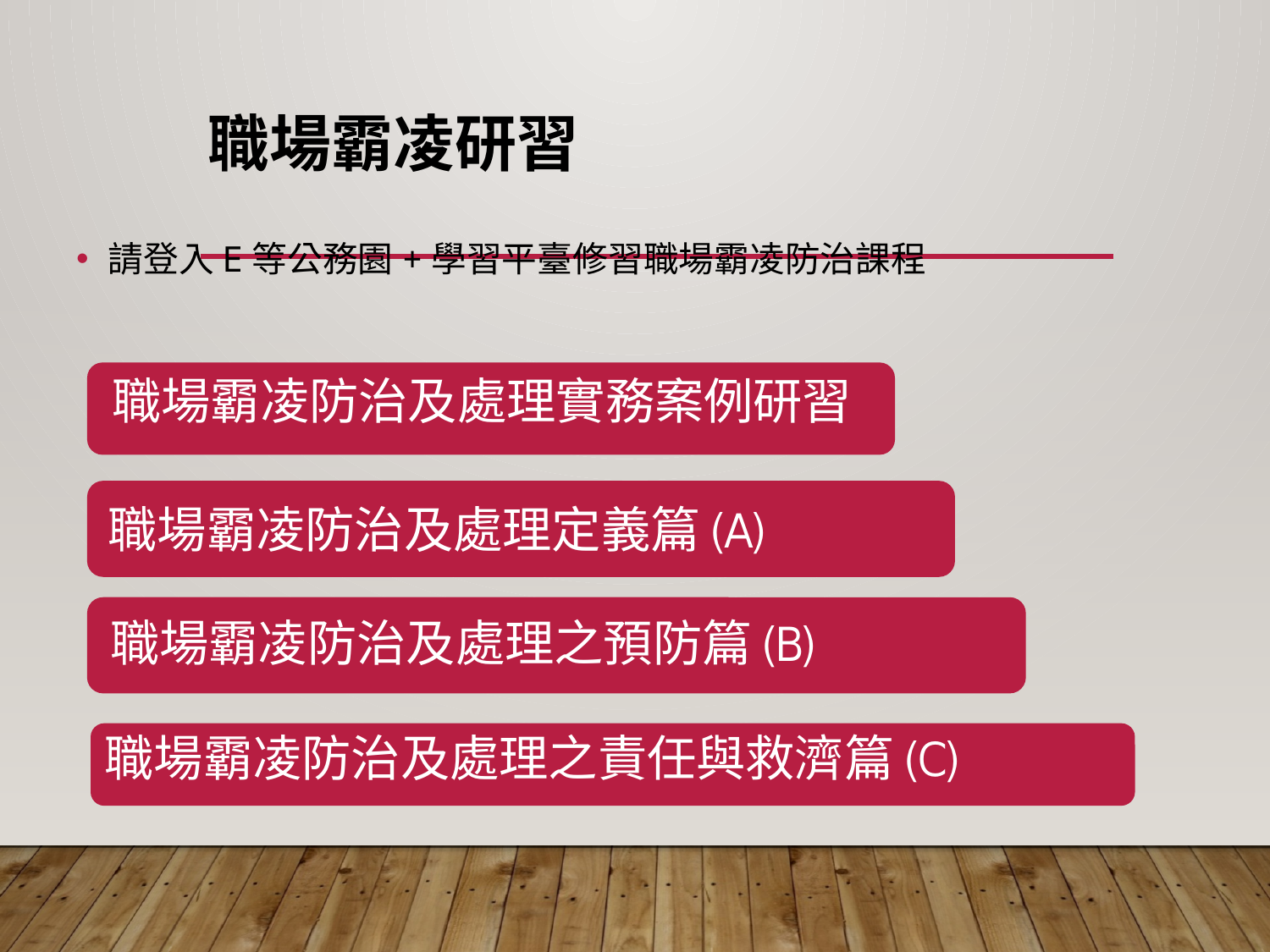

# 職場霸凌研習
請登入E等公務園+學習平臺修習職場霸凌防治課程

職場霸凌防治及處理實務案例研習

職場霸凌防治及處理定義篇(A)

職場霸凌防治及處理之預防篇(B)

職場霸凌防治及處理之責任與救濟篇(C)